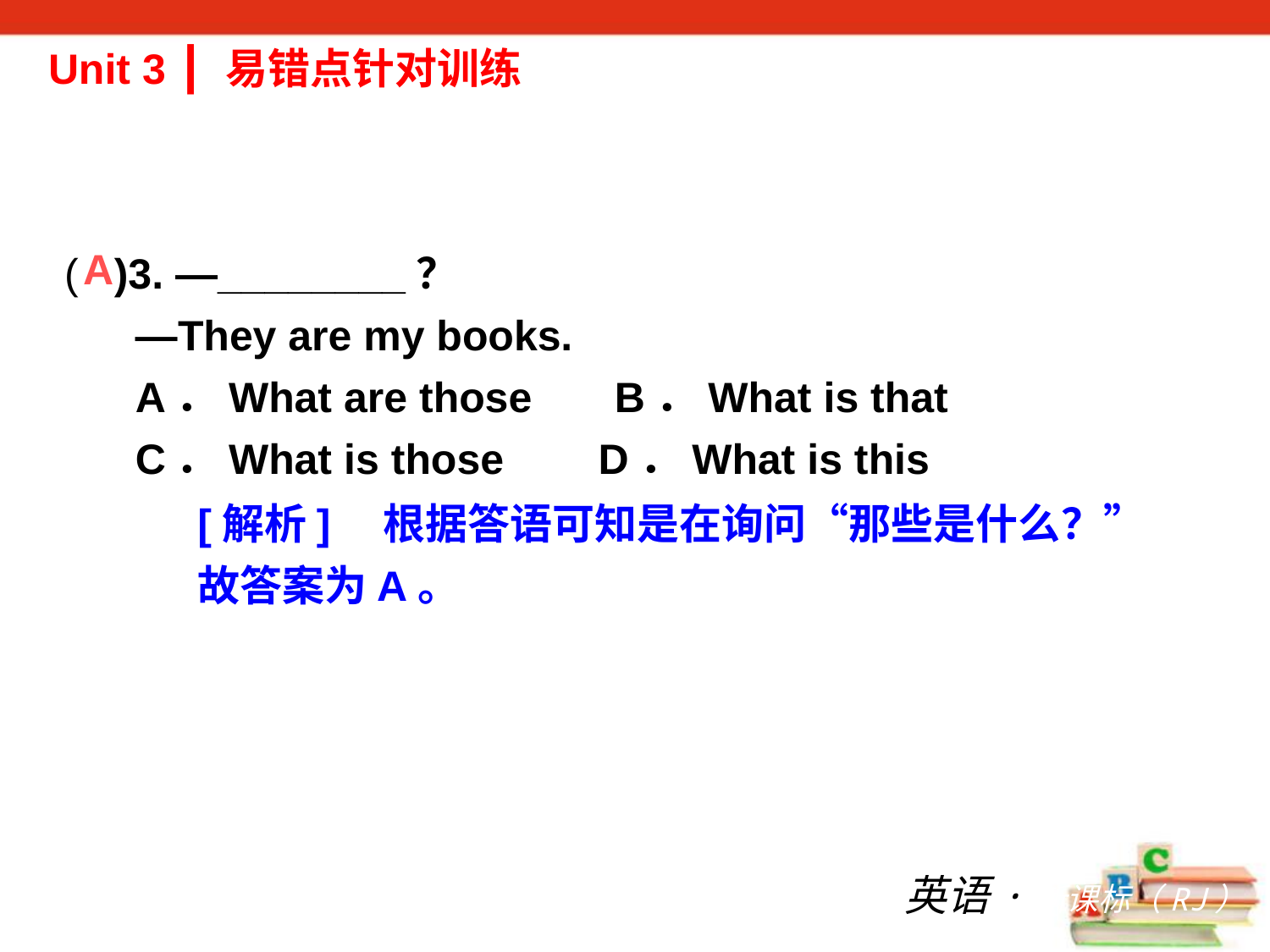

Unit 3 ┃ 易错点针对训练
(   )3. —________？
      —They are my books.
      A．What are those       B．What is that
      C．What is those        D．What is this

A
[解析]　根据答语可知是在询问“那些是什么？”故答案为A。
英语·新课标（RJ）